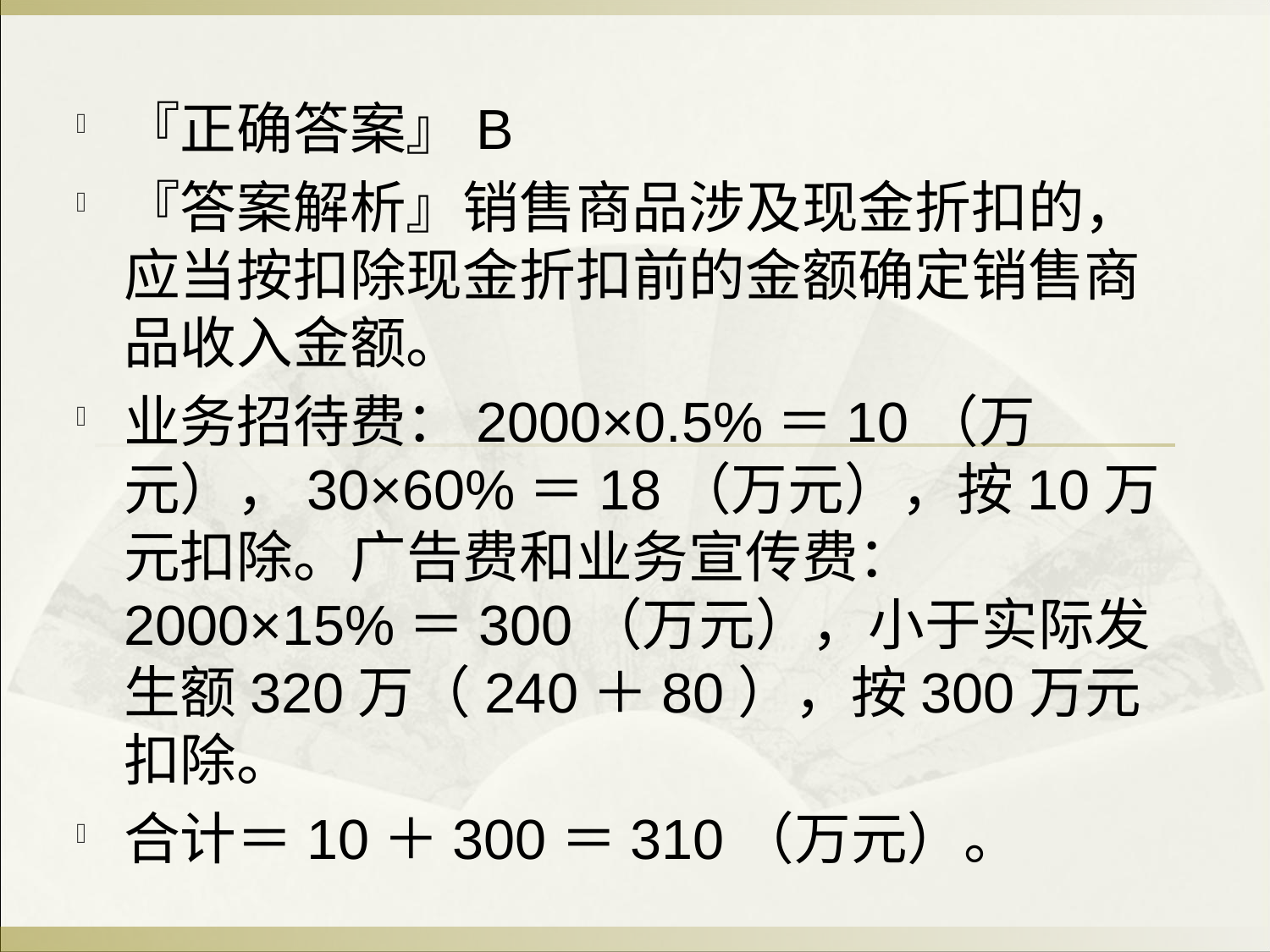

『正确答案』B
『答案解析』销售商品涉及现金折扣的，应当按扣除现金折扣前的金额确定销售商品收入金额。
业务招待费：2000×0.5%＝10（万元），30×60%＝18（万元），按10万元扣除。广告费和业务宣传费：2000×15%＝300（万元），小于实际发生额320万（240＋80），按300万元扣除。
合计＝10＋300＝310（万元）。